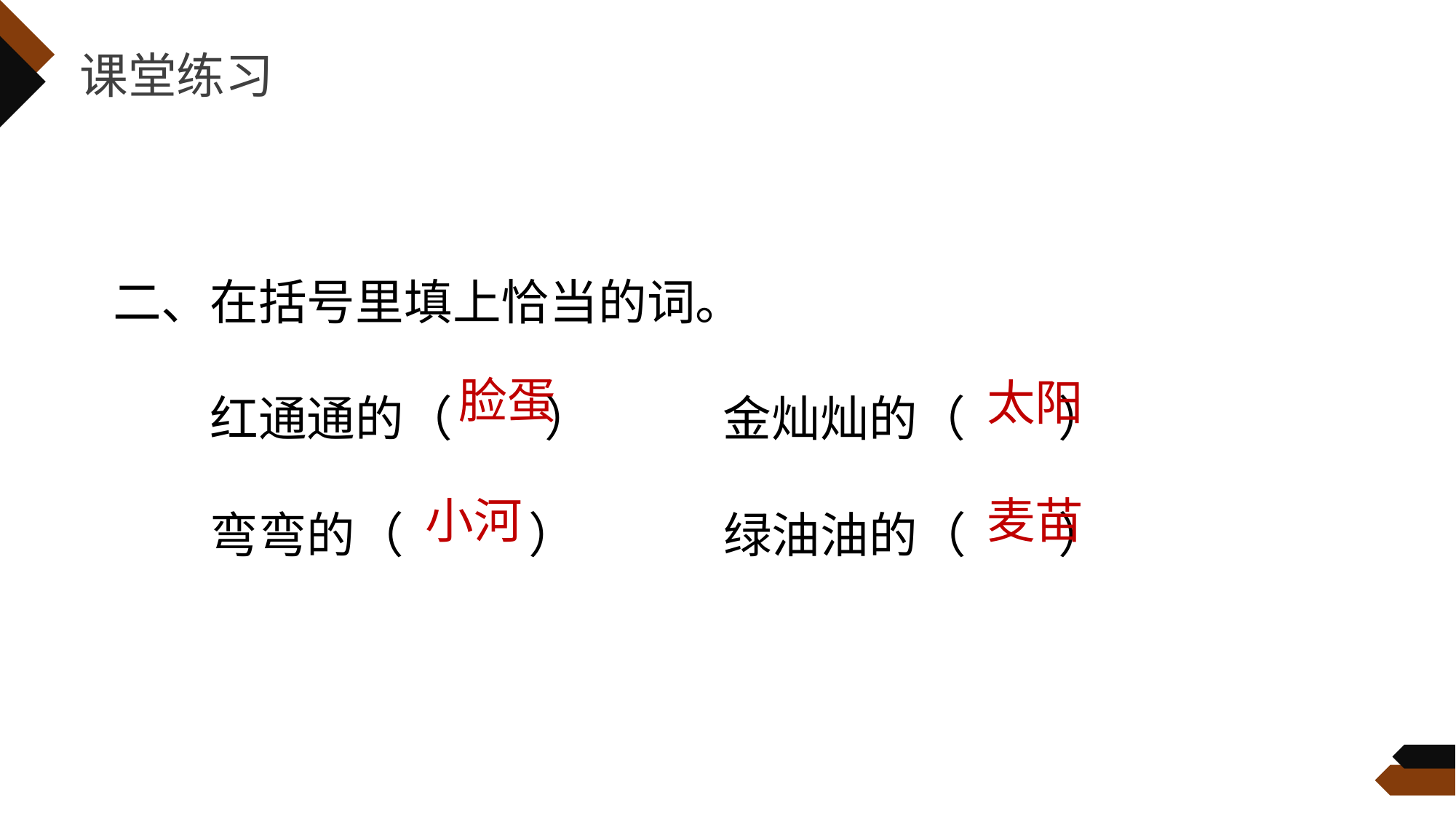

课堂练习
二、在括号里填上恰当的词。
　　红通通的（    　）　　   金灿灿的（    　）
　　弯弯的（　       ）　　　绿油油的（  　  ）
脸蛋
太阳
小河
麦苗